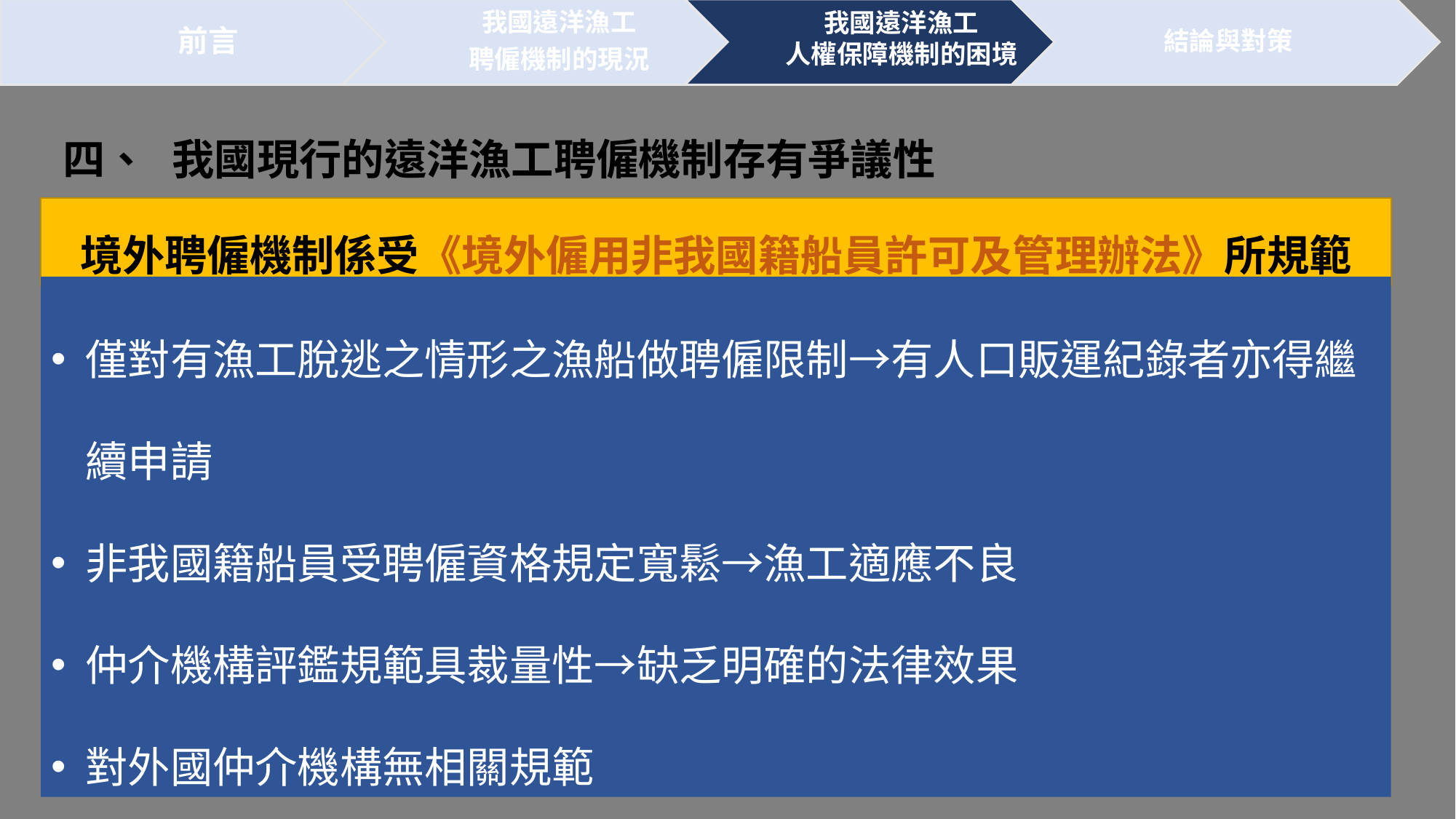

前言
我國遠洋漁工
聘僱機制的現況
我國遠洋漁工
人權保障機制的困境
結論與對策
四、	我國現行的遠洋漁工聘僱機制存有爭議性
境外聘僱機制係受《境外僱用非我國籍船員許可及管理辦法》所規範
僅對有漁工脫逃之情形之漁船做聘僱限制→有人口販運紀錄者亦得繼續申請
非我國籍船員受聘僱資格規定寬鬆→漁工適應不良
仲介機構評鑑規範具裁量性→缺乏明確的法律效果
對外國仲介機構無相關規範